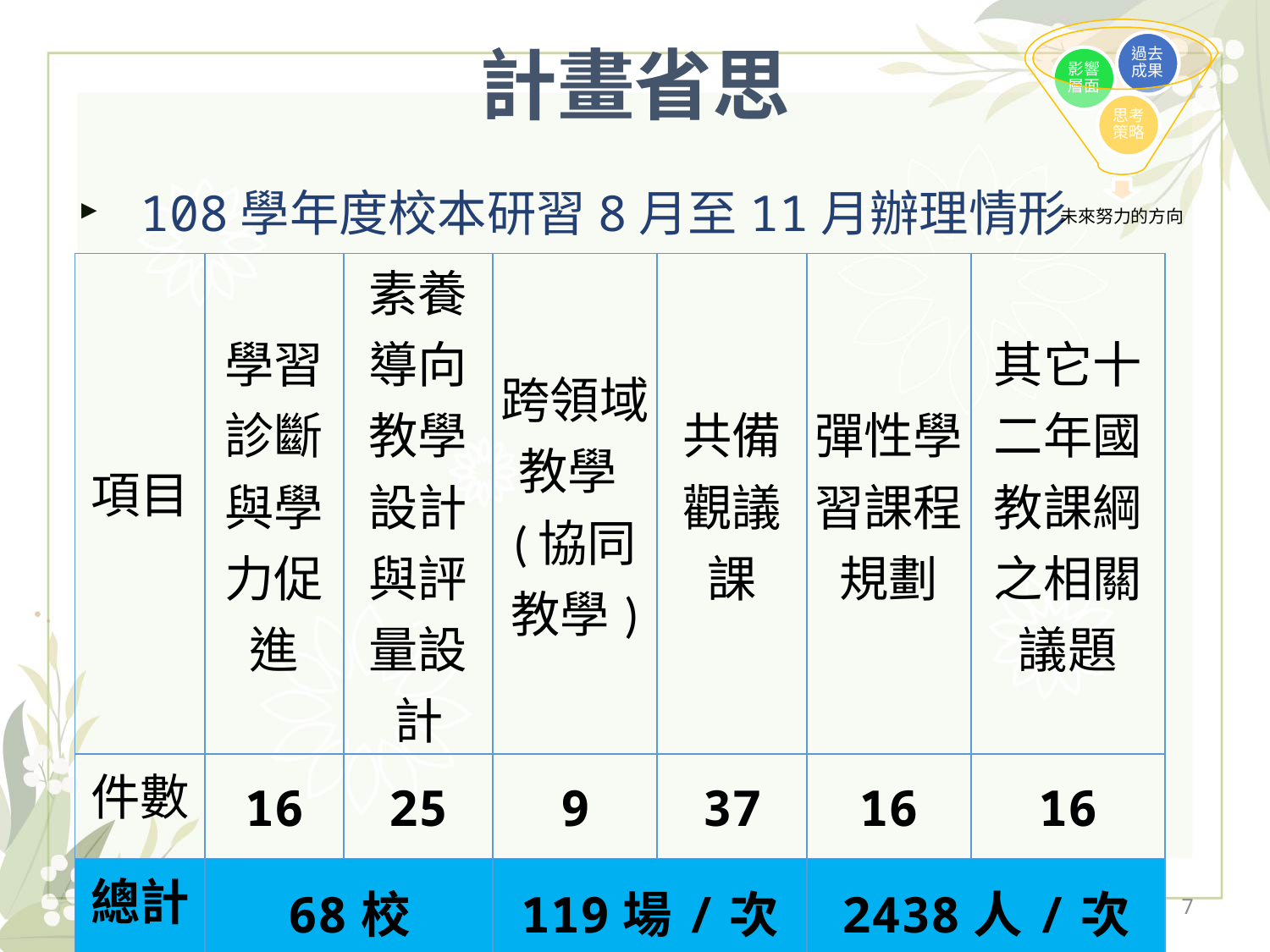

# 計畫省思
未來努力的方向
思考策略
影響層面
過去成果
108學年度校本研習8月至11月辦理情形
| 項目 | 學習診斷與學力促進 | 素養導向教學設計與評量設計 | 跨領域教學(協同教學) | 共備觀議課 | 彈性學習課程規劃 | 其它十二年國教課綱之相關議題 |
| --- | --- | --- | --- | --- | --- | --- |
| 件數 | 16 | 25 | 9 | 37 | 16 | 16 |
| 總計 | 68校 |  | 119場/次 |  | 2438人/次 |  |
2019/12/13
7